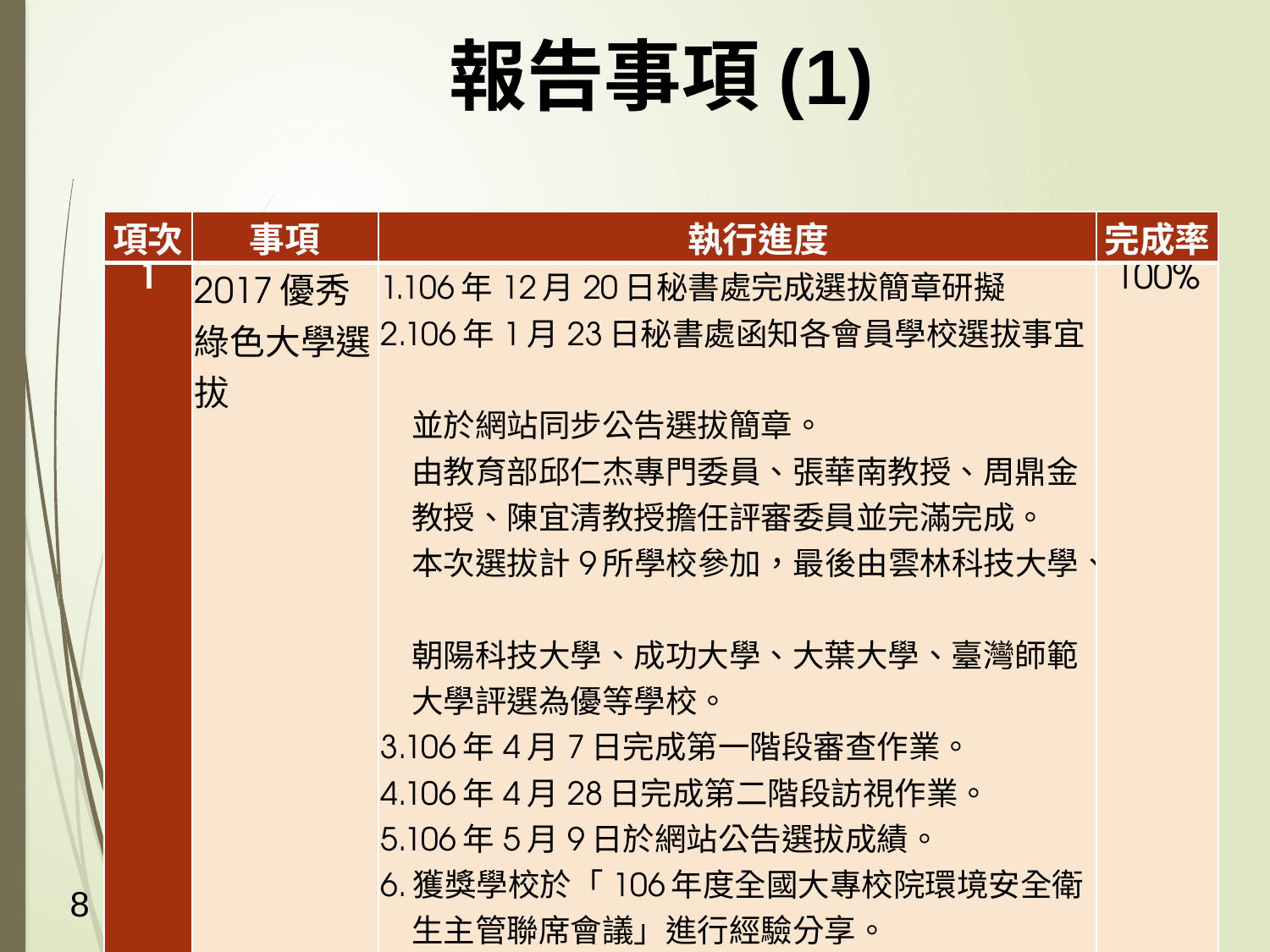

# 報告事項(1)

| 項次 | 事項 | 執行進度 | 完成率 |
| --- | --- | --- | --- |
| 1 | 2017優秀綠色大學選拔 | 1.106年12月20日秘書處完成選拔簡章研擬 2.106年1月23日秘書處函知各會員學校選拔事宜， 並於網站同步公告選拔簡章。 由教育部邱仁杰專門委員、張華南教授、周鼎金 教授、陳宜清教授擔任評審委員並完滿完成。 本次選拔計9所學校參加，最後由雲林科技大學、 朝陽科技大學、成功大學、大葉大學、臺灣師範 大學評選為優等學校。 3.106年4月7日完成第一階段審查作業。 4.106年4月28日完成第二階段訪視作業。 5.106年5月9日於網站公告選拔成績。 6.獲獎學校於「106年度全國大專校院環境安全衛 生主管聯席會議」進行經驗分享。 7.106年9月22日舉辦頒獎典禮。 | 100% |
8